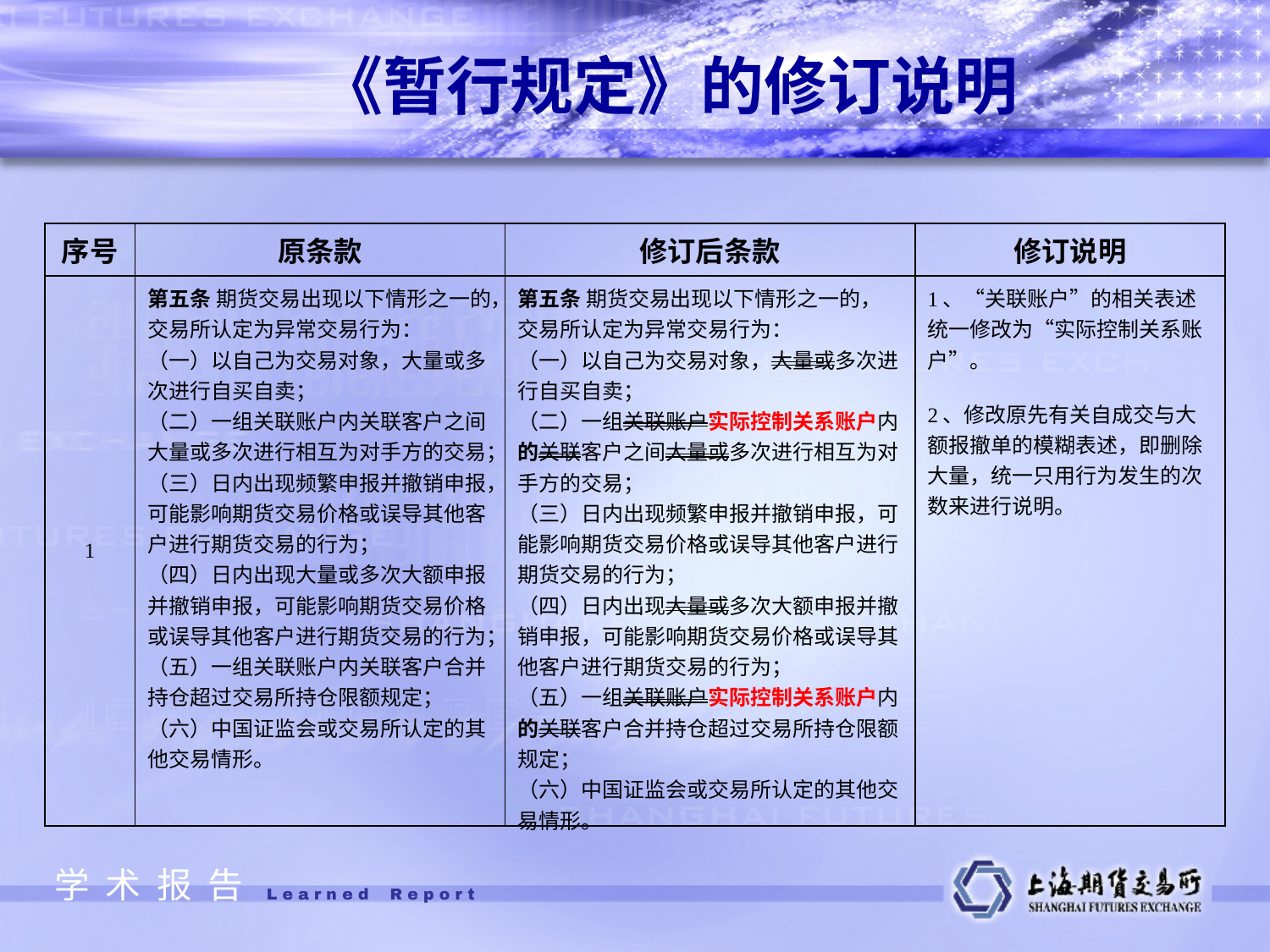

《暂行规定》的修订说明
| 序号 | 原条款 | 修订后条款 | 修订说明 |
| --- | --- | --- | --- |
| 1 | 第五条 期货交易出现以下情形之一的，交易所认定为异常交易行为： （一）以自己为交易对象，大量或多次进行自买自卖； （二）一组关联账户内关联客户之间大量或多次进行相互为对手方的交易； （三）日内出现频繁申报并撤销申报，可能影响期货交易价格或误导其他客户进行期货交易的行为； （四）日内出现大量或多次大额申报并撤销申报，可能影响期货交易价格或误导其他客户进行期货交易的行为； （五）一组关联账户内关联客户合并持仓超过交易所持仓限额规定； （六）中国证监会或交易所认定的其他交易情形。 | 第五条 期货交易出现以下情形之一的，交易所认定为异常交易行为： （一）以自己为交易对象，大量或多次进行自买自卖； （二）一组关联账户实际控制关系账户内的关联客户之间大量或多次进行相互为对手方的交易； （三）日内出现频繁申报并撤销申报，可能影响期货交易价格或误导其他客户进行期货交易的行为； （四）日内出现大量或多次大额申报并撤销申报，可能影响期货交易价格或误导其他客户进行期货交易的行为； （五）一组关联账户实际控制关系账户内的关联客户合并持仓超过交易所持仓限额规定； （六）中国证监会或交易所认定的其他交易情形。 | 1、“关联账户”的相关表述统一修改为“实际控制关系账户”。 2、修改原先有关自成交与大额报撤单的模糊表述，即删除大量，统一只用行为发生的次数来进行说明。 |